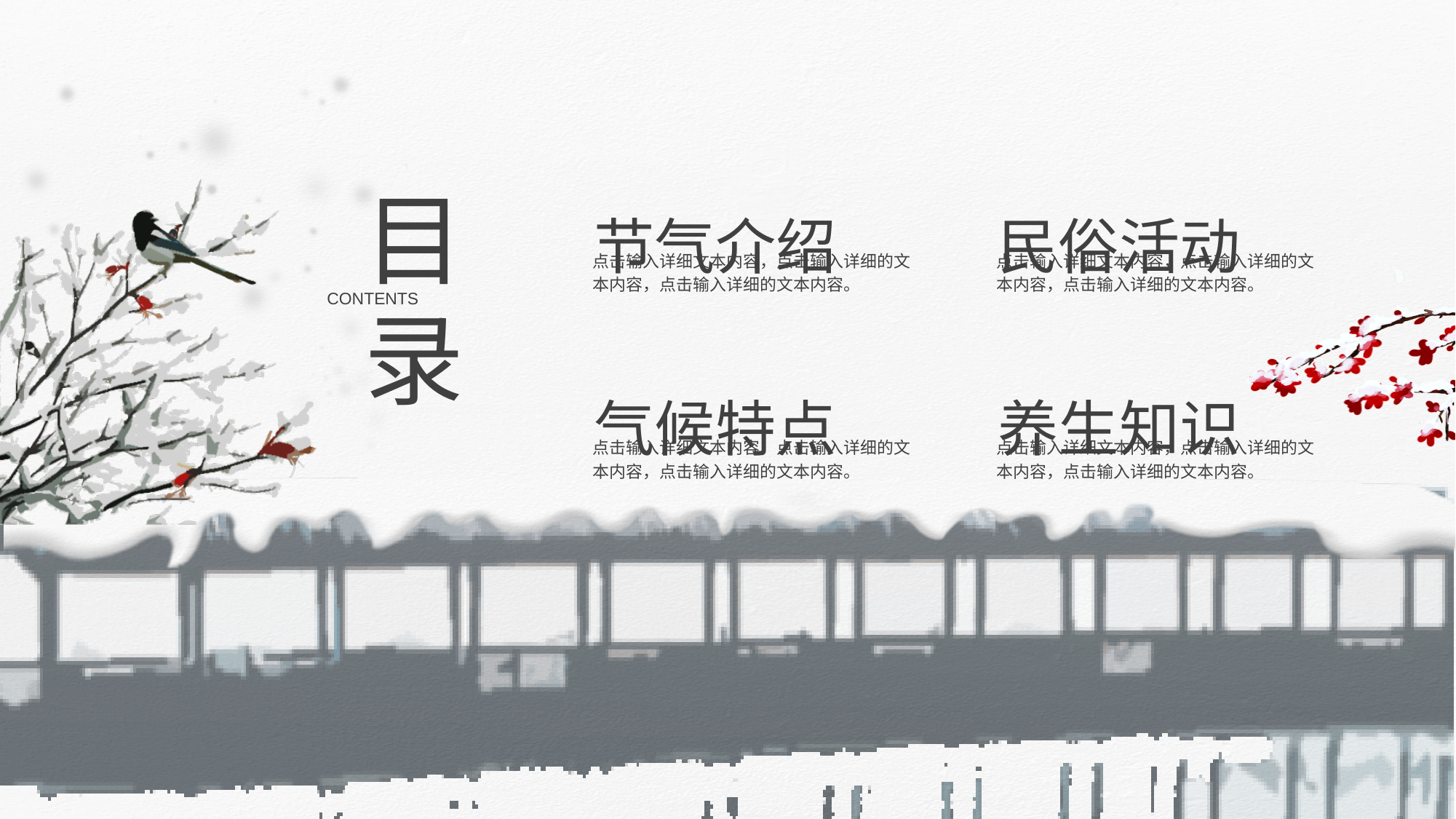

https://www.ypppt.com/
民俗活动
养生知识
节气介绍
气候特点
目
录
点击输入详细文本内容，点击输入详细的文本内容，点击输入详细的文本内容。
点击输入详细文本内容，点击输入详细的文本内容，点击输入详细的文本内容。
CONTENTS
点击输入详细文本内容，点击输入详细的文本内容，点击输入详细的文本内容。
点击输入详细文本内容，点击输入详细的文本内容，点击输入详细的文本内容。